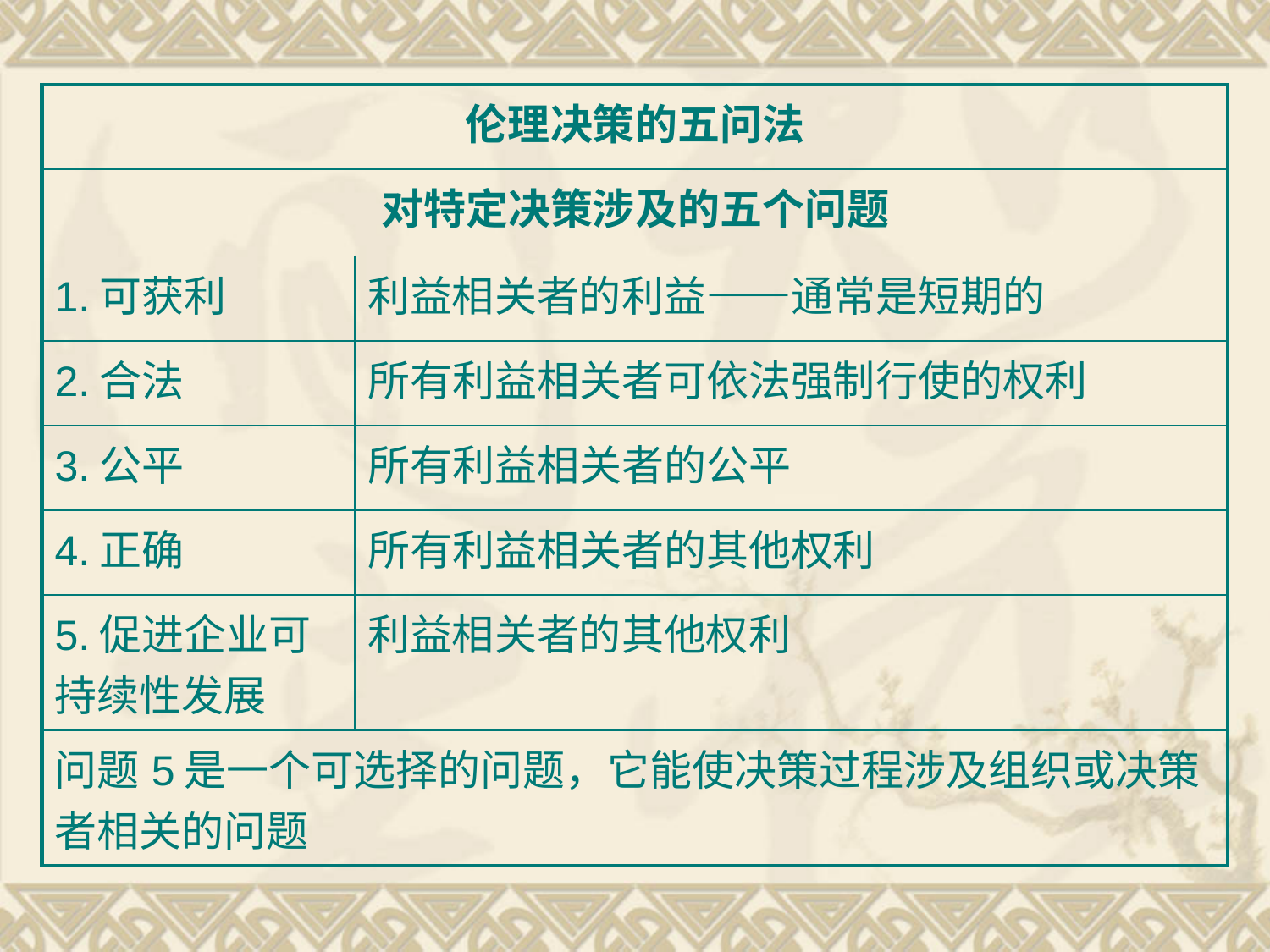

| 伦理决策的五问法 |  |
| --- | --- |
| 对特定决策涉及的五个问题 |  |
| 1.可获利 | 利益相关者的利益——通常是短期的 |
| 2.合法 | 所有利益相关者可依法强制行使的权利 |
| 3.公平 | 所有利益相关者的公平 |
| 4.正确 | 所有利益相关者的其他权利 |
| 5.促进企业可持续性发展 | 利益相关者的其他权利 |
| 问题5是一个可选择的问题，它能使决策过程涉及组织或决策者相关的问题 |  |